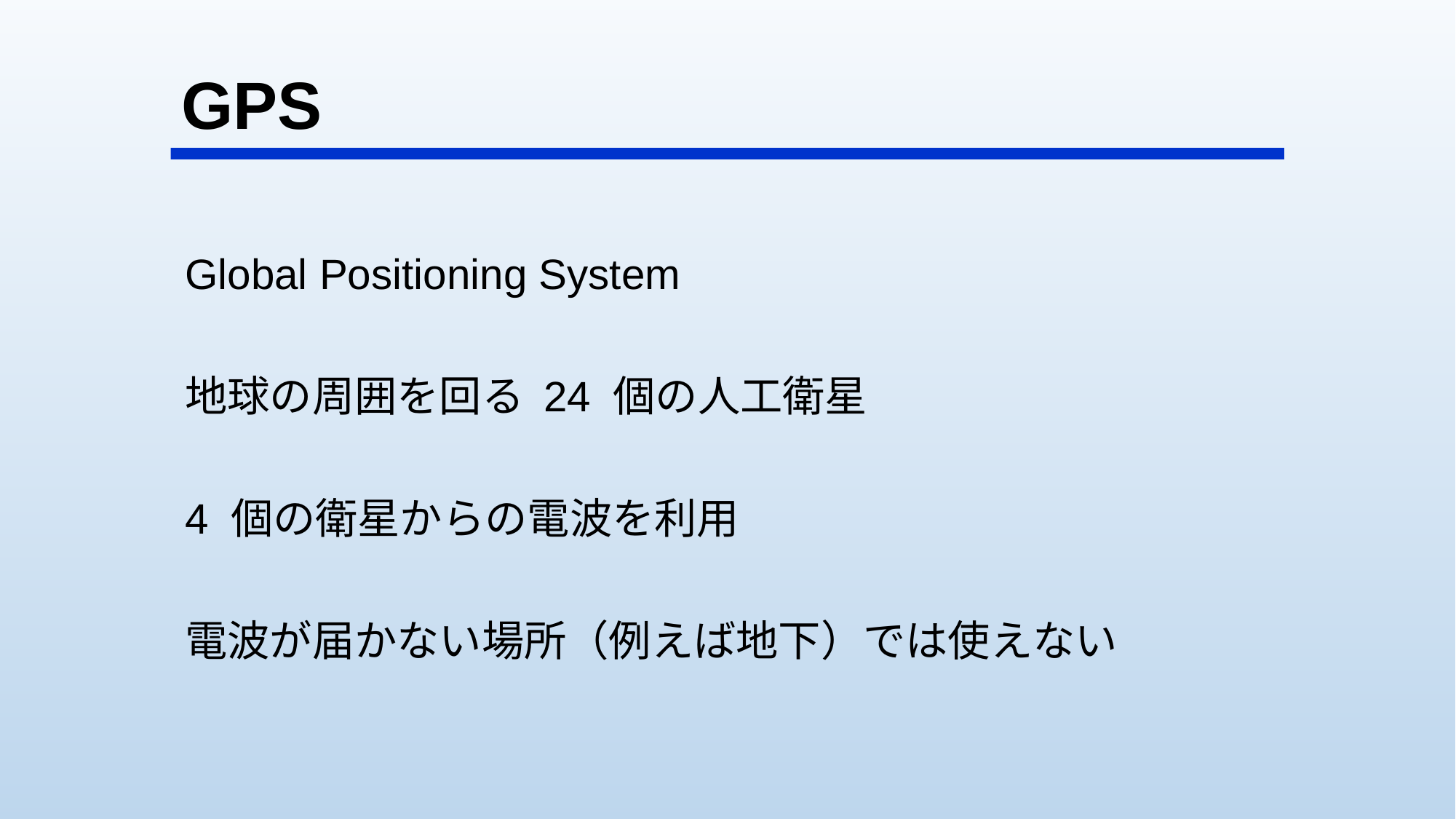

# GPS
Global Positioning System

地球の周囲を回る 24 個の人工衛星

4 個の衛星からの電波を利用

電波が届かない場所（例えば地下）では使えない